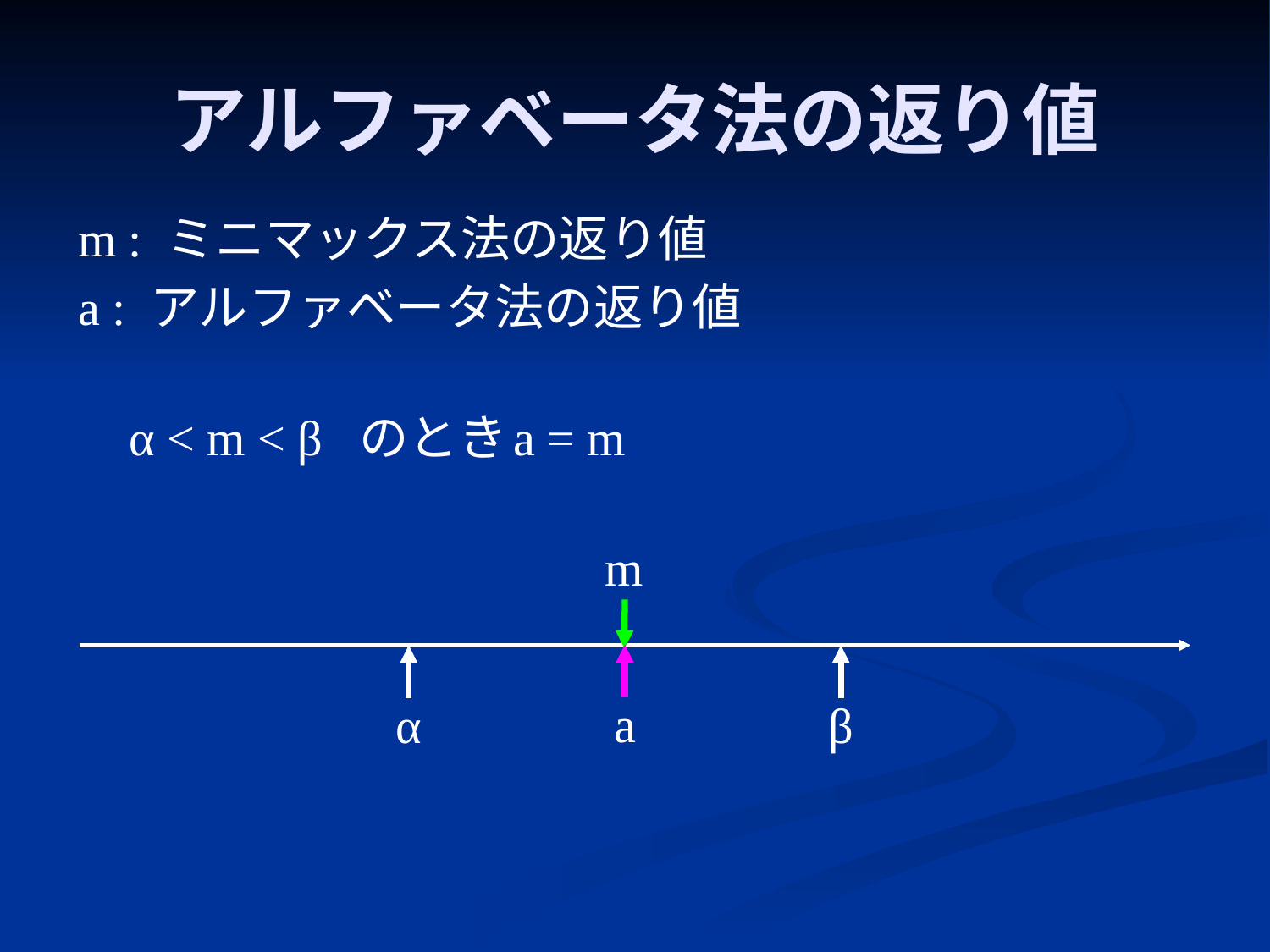

# アルファベータ法の返り値
m : ミニマックス法の返り値
a : アルファベータ法の返り値
α < m < β  のとき
a = m
m
a
α
β